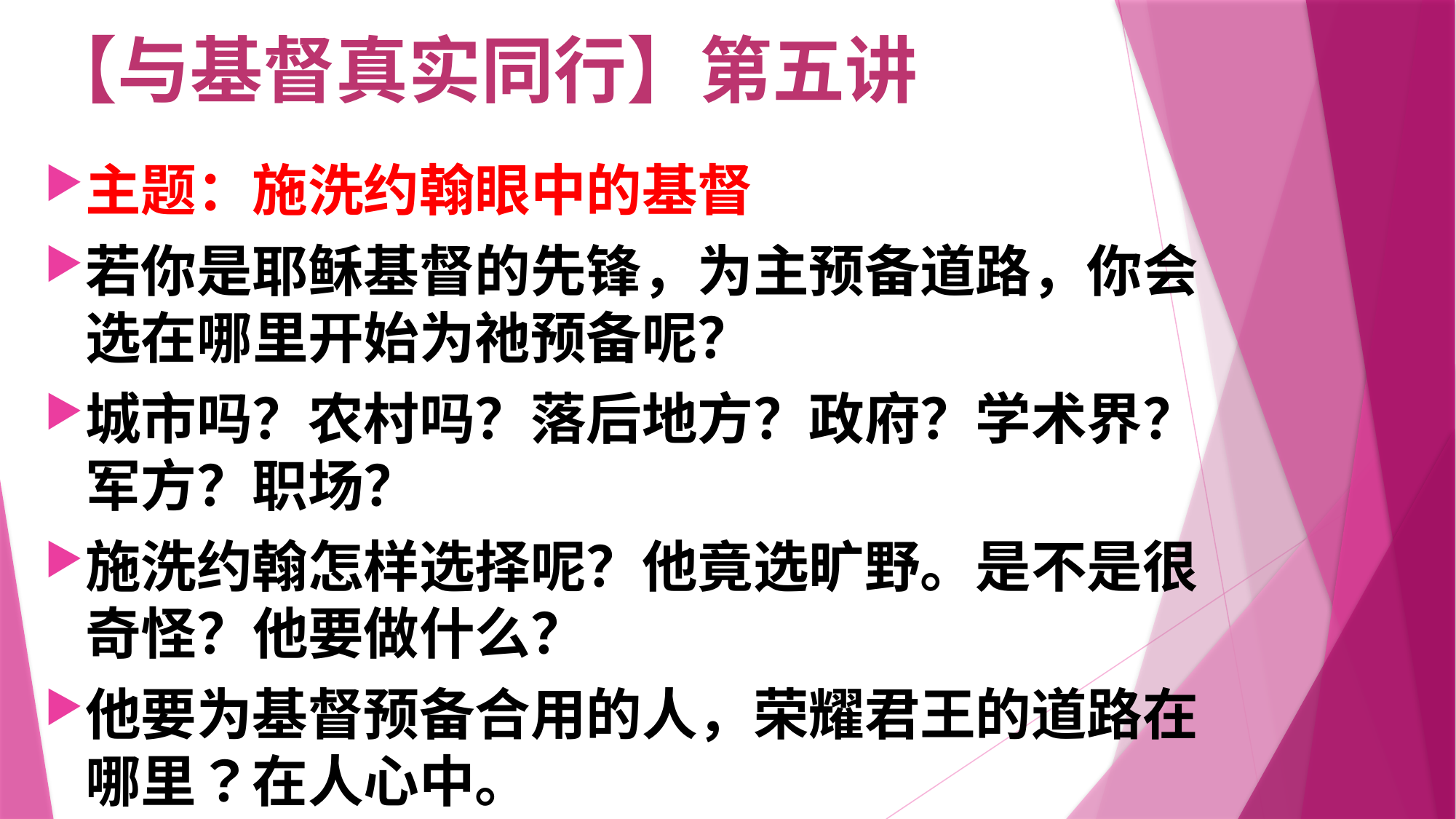

# 【与基督真实同行】第五讲
主题：施洗约翰眼中的基督
若你是耶稣基督的先锋，为主预备道路，你会选在哪里开始为祂预备呢？
城市吗？农村吗？落后地方？政府？学术界？军方？职场？
施洗约翰怎样选择呢？他竟选旷野。是不是很奇怪？他要做什么？
他要为基督预备合用的人，荣耀君王的道路在哪里？在人心中。